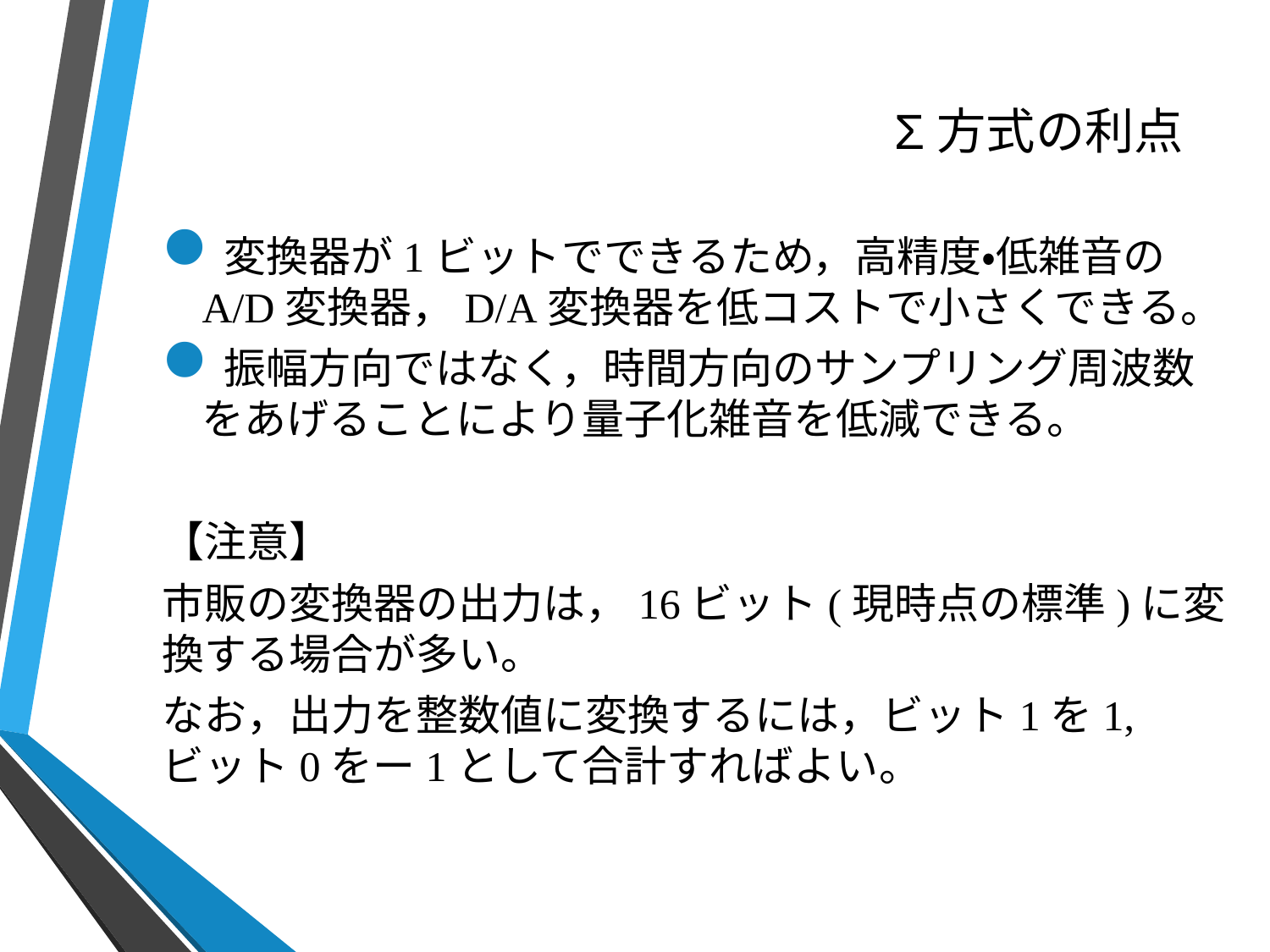

# Σ方式の利点
変換器が1ビットでできるため，高精度・低雑音のA/D変換器，D/A変換器を低コストで小さくできる。
振幅方向ではなく，時間方向のサンプリング周波数をあげることにより量子化雑音を低減できる。

【注意】
市販の変換器の出力は，16ビット(現時点の標準)に変換する場合が多い。
なお，出力を整数値に変換するには，ビット1を1, ビット0をー1として合計すればよい。